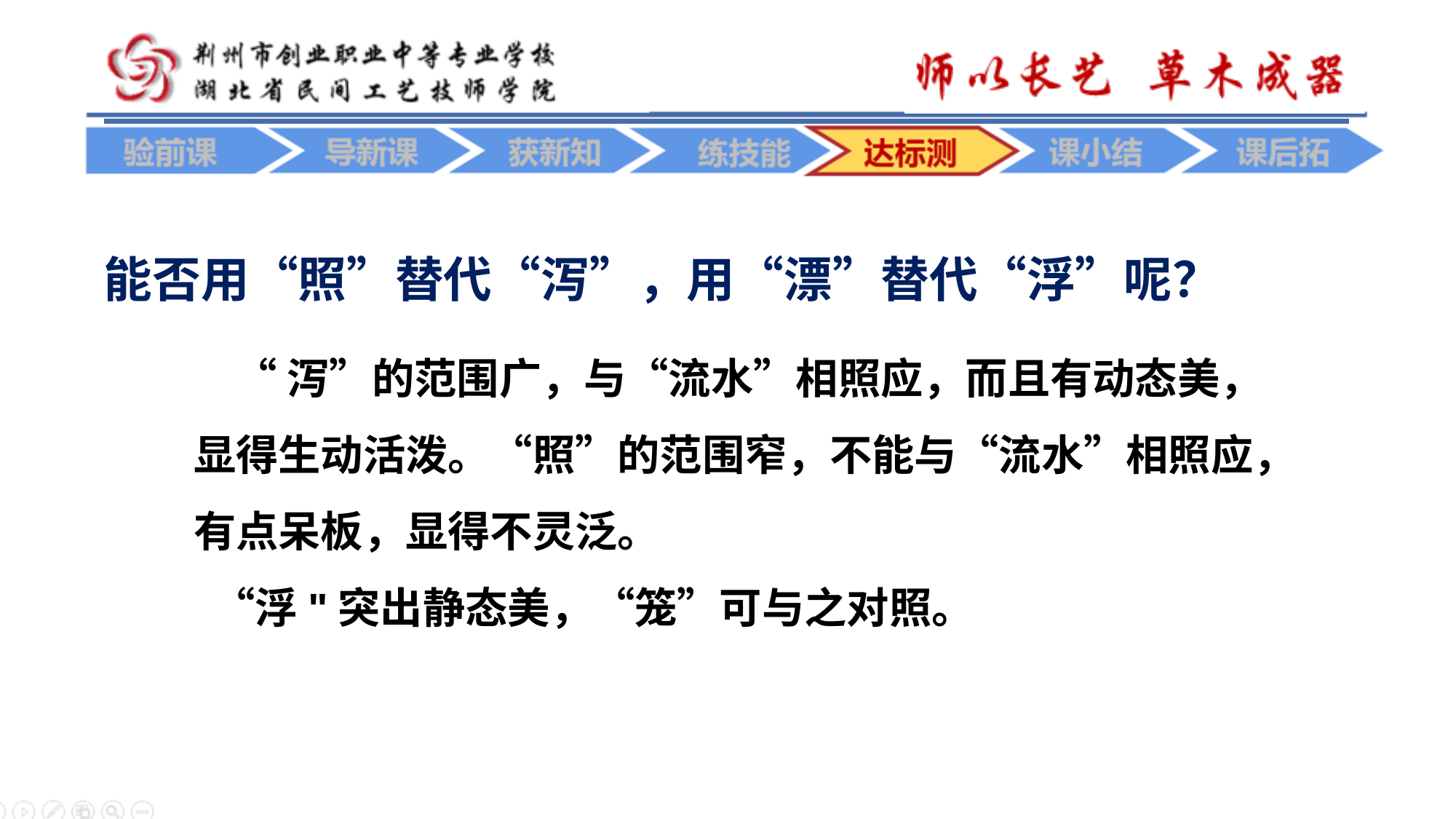

能否用“照”替代“泻”，用“漂”替代“浮”呢？
“泻”的范围广，与“流水”相照应，而且有动态美，显得生动活泼。“照”的范围窄，不能与“流水”相照应，有点呆板，显得不灵泛。
  “浮"突出静态美，“笼”可与之对照。